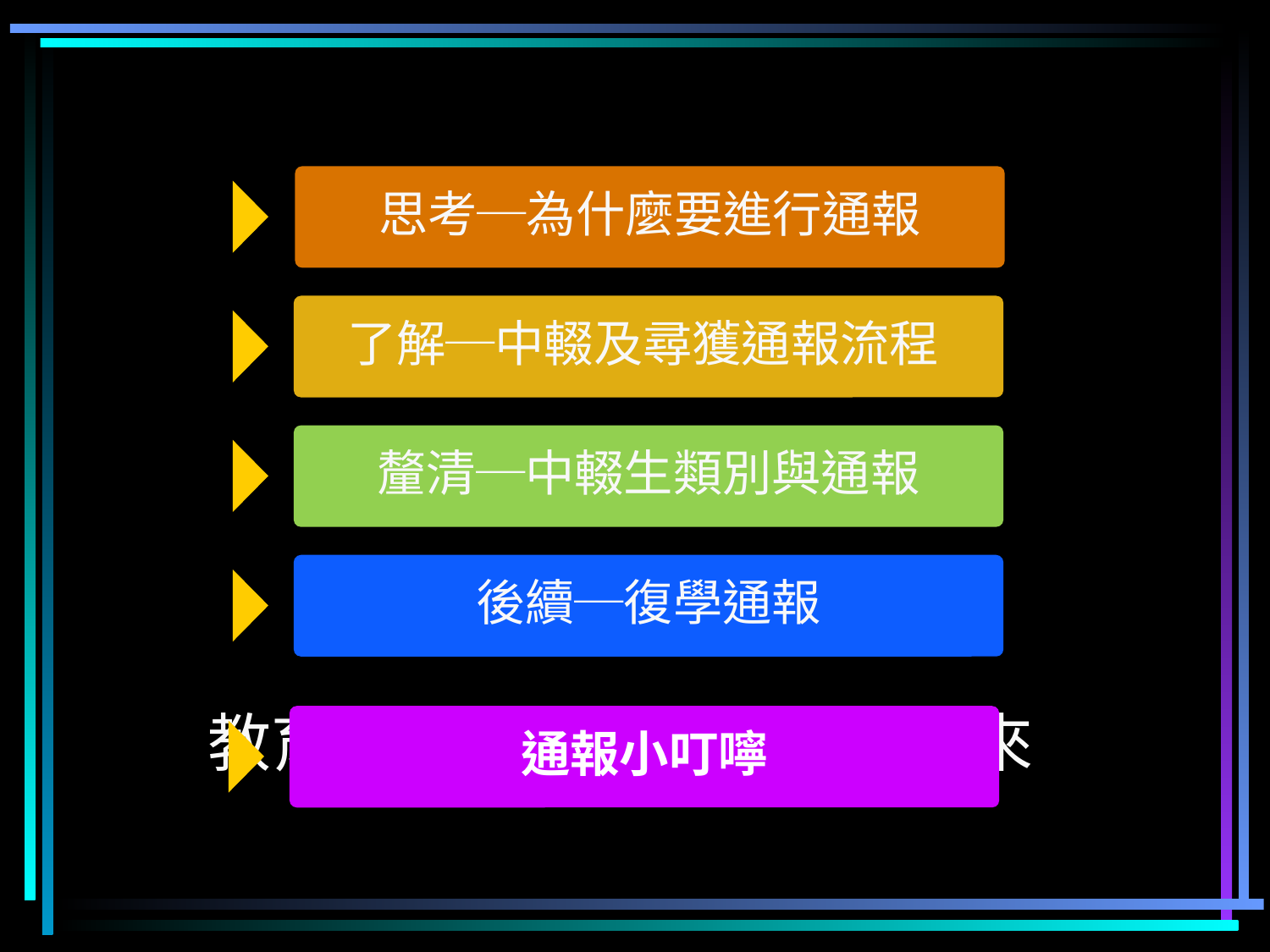

思考─為什麼要進行通報

了解─中輟及尋獲通報流程

釐清─中輟生類別與通報

後續─復學通報

教育是為了營造更美好的未來
通報小叮嚀